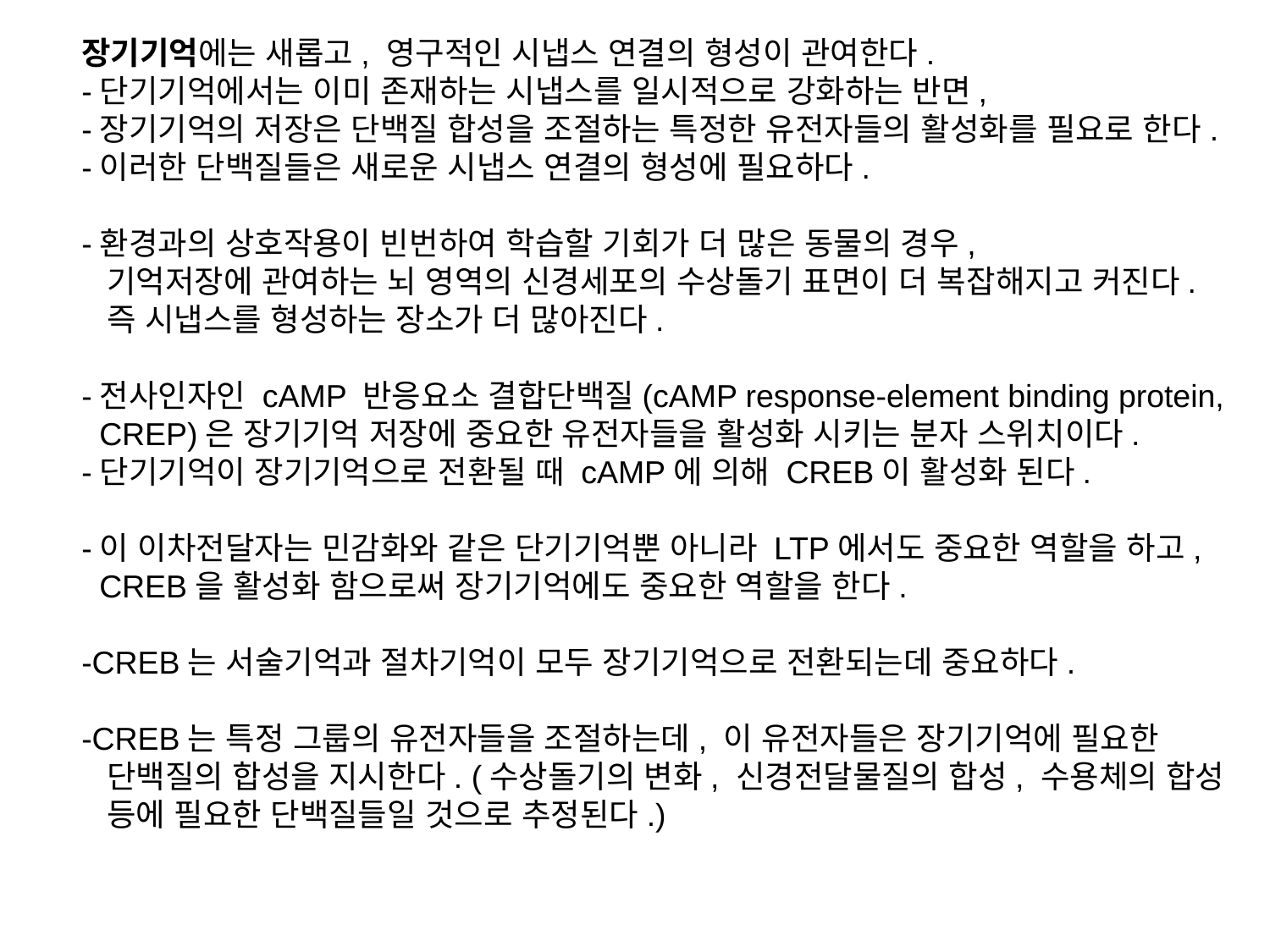

장기기억에는 새롭고, 영구적인 시냅스 연결의 형성이 관여한다.
-단기기억에서는 이미 존재하는 시냅스를 일시적으로 강화하는 반면,
-장기기억의 저장은 단백질 합성을 조절하는 특정한 유전자들의 활성화를 필요로 한다.
-이러한 단백질들은 새로운 시냅스 연결의 형성에 필요하다.

-환경과의 상호작용이 빈번하여 학습할 기회가 더 많은 동물의 경우,
  기억저장에 관여하는 뇌 영역의 신경세포의 수상돌기 표면이 더 복잡해지고 커진다.
  즉 시냅스를 형성하는 장소가 더 많아진다.

-전사인자인 cAMP 반응요소 결합단백질(cAMP response-element binding protein,
  CREP)은 장기기억 저장에 중요한 유전자들을 활성화 시키는 분자 스위치이다.
-단기기억이 장기기억으로 전환될 때 cAMP에 의해 CREB이 활성화 된다.

-이 이차전달자는 민감화와 같은 단기기억뿐 아니라 LTP에서도 중요한 역할을 하고,
  CREB을 활성화 함으로써 장기기억에도 중요한 역할을 한다.

-CREB는 서술기억과 절차기억이 모두 장기기억으로 전환되는데 중요하다.

-CREB는 특정 그룹의 유전자들을 조절하는데, 이 유전자들은 장기기억에 필요한
  단백질의 합성을 지시한다. (수상돌기의 변화, 신경전달물질의 합성, 수용체의 합성
  등에 필요한 단백질들일 것으로 추정된다.)